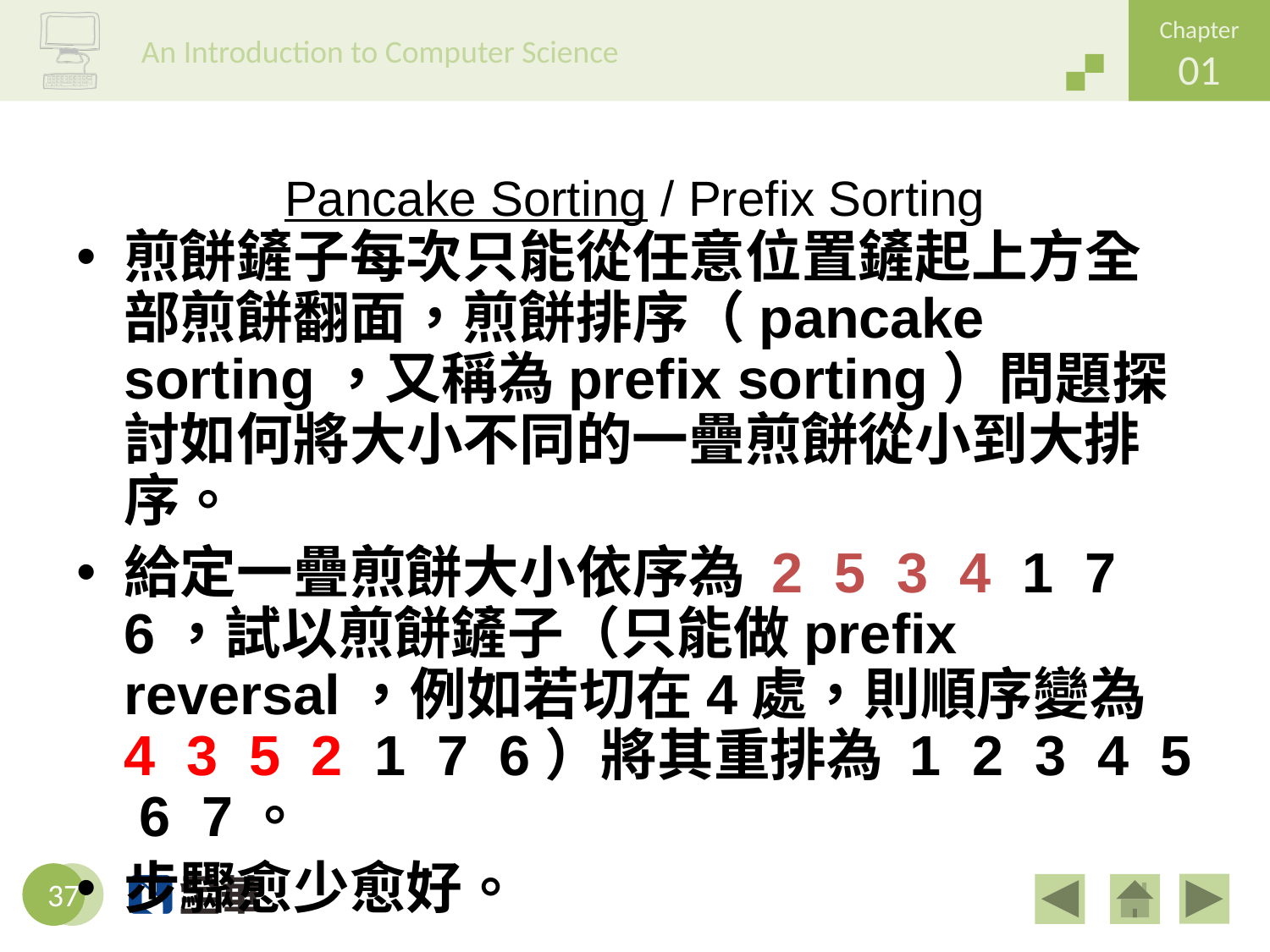

# Pancake Sorting / Prefix Sorting
煎餅鏟子每次只能從任意位置鏟起上方全部煎餅翻面，煎餅排序（pancake sorting，又稱為prefix sorting）問題探討如何將大小不同的一疊煎餅從小到大排序。
給定一疊煎餅大小依序為 2  5  3  4  1  7  6，試以煎餅鏟子（只能做prefix reversal，例如若切在4處，則順序變為 4  3  5  2  1  7  6）將其重排為 1  2  3  4  5  6  7。
步驟愈少愈好。